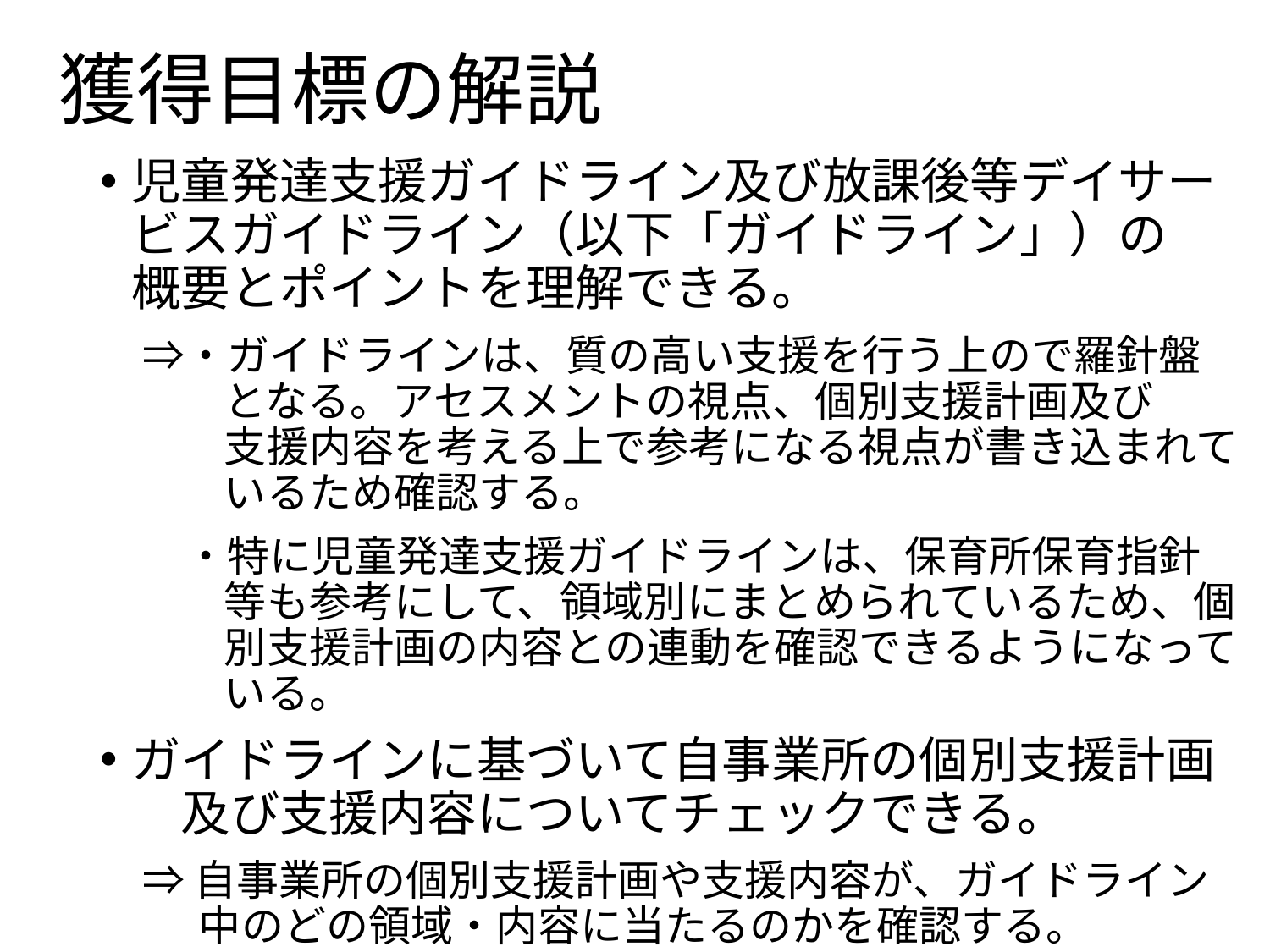

# 獲得目標の解説
児童発達支援ガイドライン及び放課後等デイサービスガイドライン（以下「ガイドライン」）の　概要とポイントを理解できる。
　⇒・ガイドラインは、質の高い支援を行う上ので羅針盤となる。アセスメントの視点、個別支援計画及び　支援内容を考える上で参考になる視点が書き込まれているため確認する。
　　・特に児童発達支援ガイドラインは、保育所保育指針等も参考にして、領域別にまとめられているため、個別支援計画の内容との連動を確認できるようになっている。
ガイドラインに基づいて自事業所の個別支援計画　及び支援内容についてチェックできる。
　⇒ 自事業所の個別支援計画や支援内容が、ガイドライン中のどの領域・内容に当たるのかを確認する。